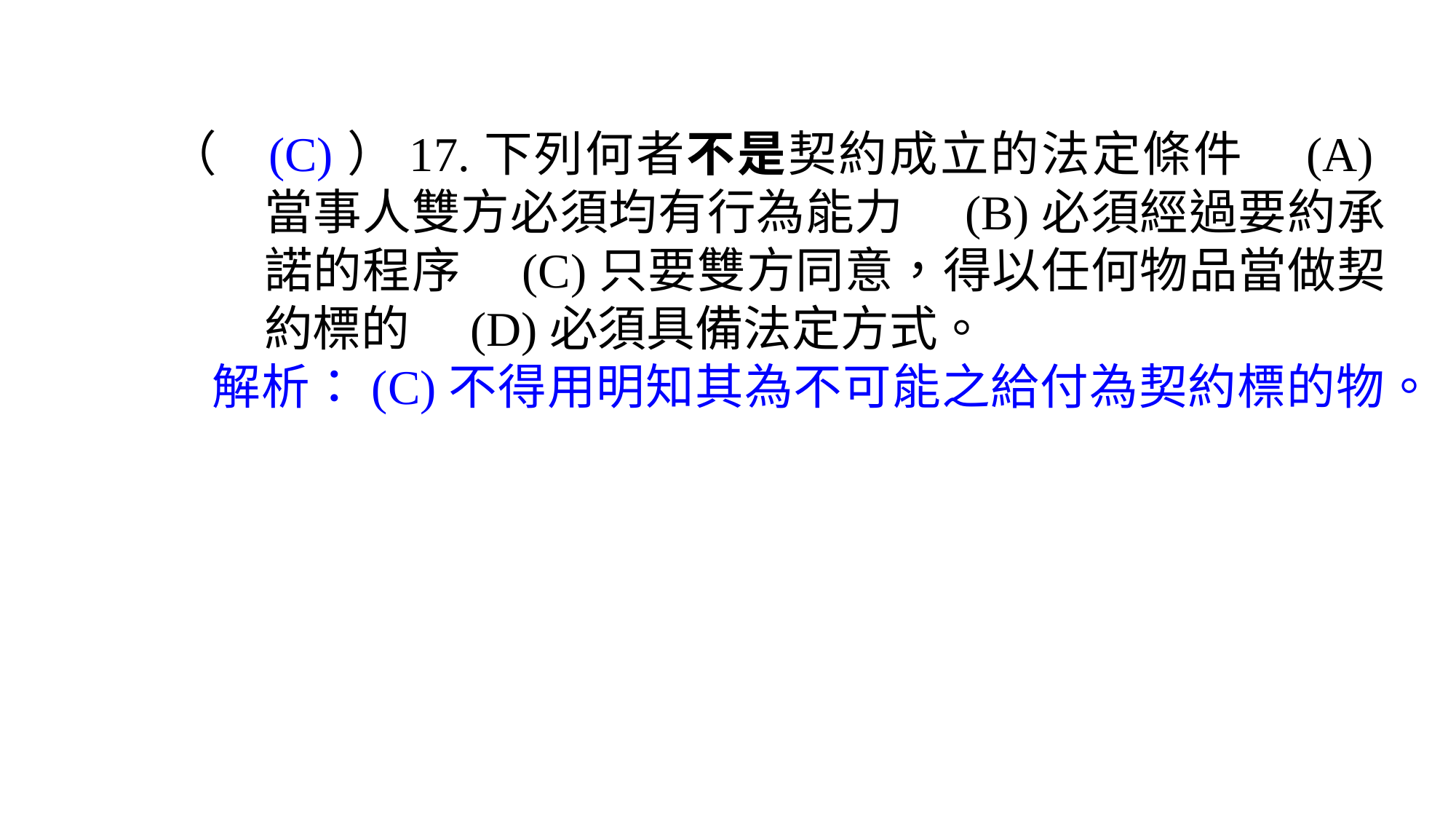

（	(C)）17.下列何者不是契約成立的法定條件　(A)當事人雙方必須均有行為能力　(B)必須經過要約承諾的程序　(C)只要雙方同意，得以任何物品當做契約標的　(D)必須具備法定方式。
解析：(C)不得用明知其為不可能之給付為契約標的物。